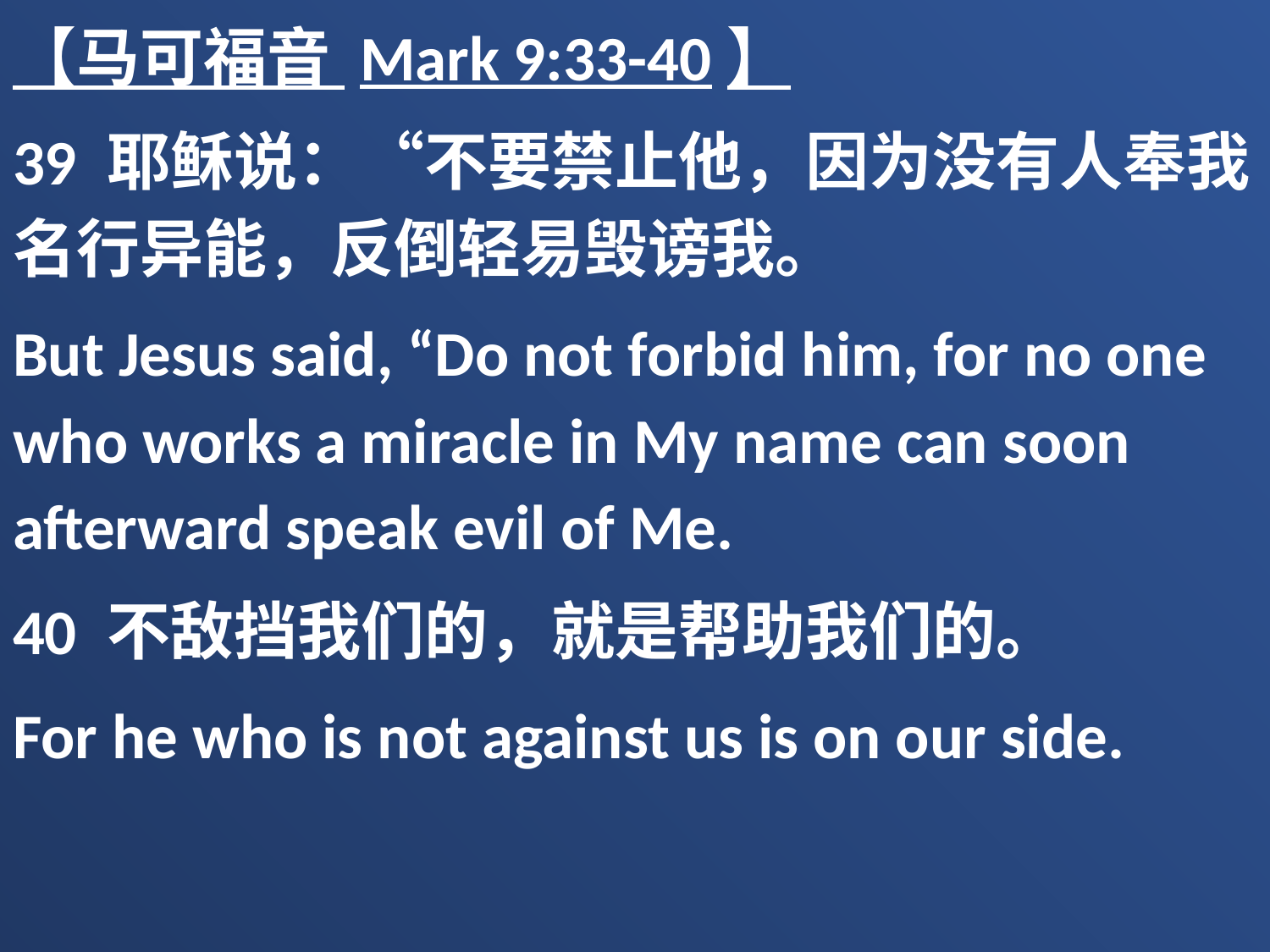

【马可福音 Mark 9:33-40】
39 耶稣说：“不要禁止他，因为没有人奉我名行异能，反倒轻易毁谤我。
But Jesus said, “Do not forbid him, for no one who works a miracle in My name can soon afterward speak evil of Me.
40 不敌挡我们的，就是帮助我们的。
For he who is not against us is on our side.